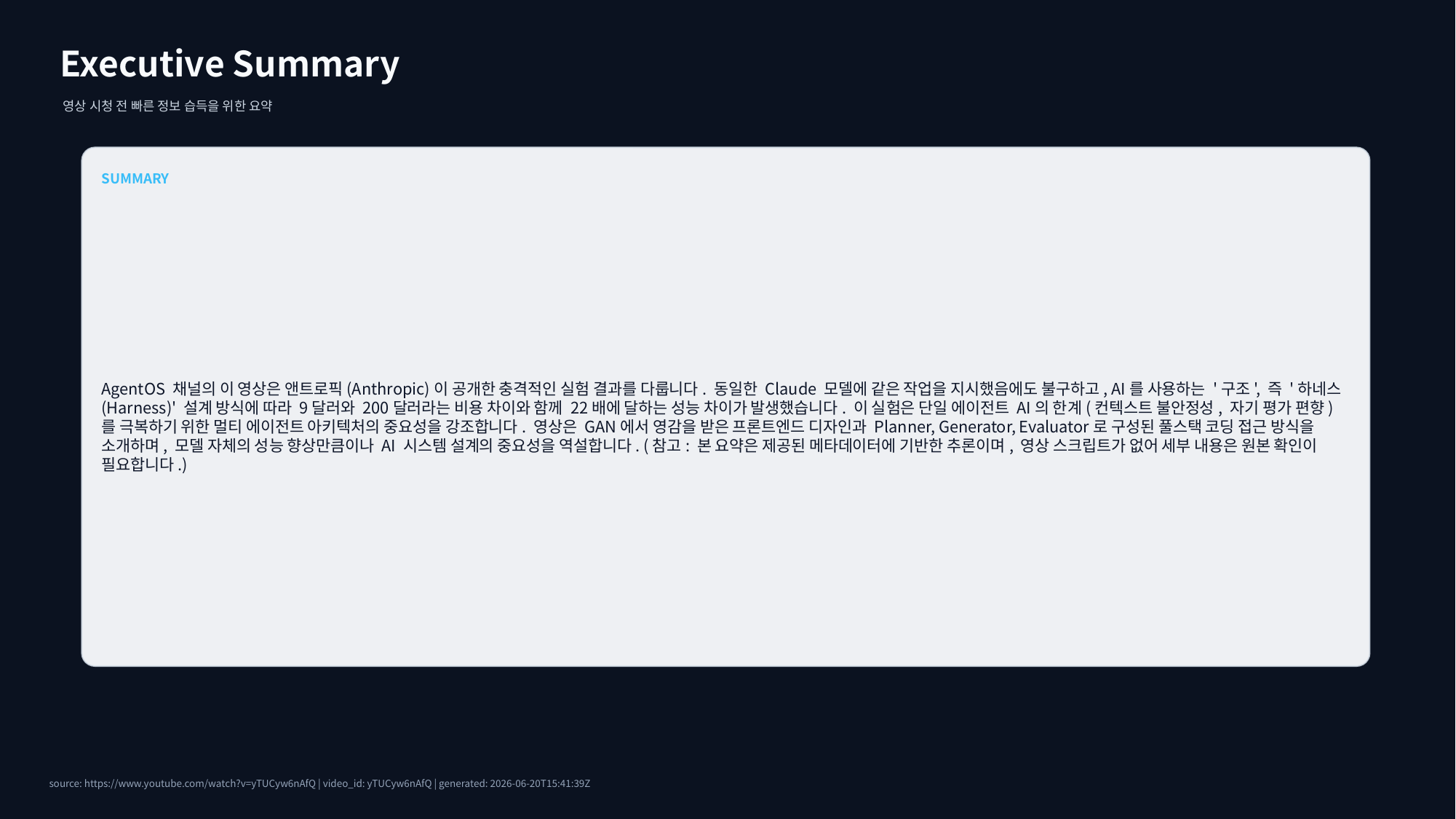

Executive Summary
영상 시청 전 빠른 정보 습득을 위한 요약

SUMMARY
AgentOS 채널의 이 영상은 앤트로픽(Anthropic)이 공개한 충격적인 실험 결과를 다룹니다. 동일한 Claude 모델에 같은 작업을 지시했음에도 불구하고, AI를 사용하는 '구조', 즉 '하네스(Harness)' 설계 방식에 따라 9달러와 200달러라는 비용 차이와 함께 22배에 달하는 성능 차이가 발생했습니다. 이 실험은 단일 에이전트 AI의 한계(컨텍스트 불안정성, 자기 평가 편향)를 극복하기 위한 멀티 에이전트 아키텍처의 중요성을 강조합니다. 영상은 GAN에서 영감을 받은 프론트엔드 디자인과 Planner, Generator, Evaluator로 구성된 풀스택 코딩 접근 방식을 소개하며, 모델 자체의 성능 향상만큼이나 AI 시스템 설계의 중요성을 역설합니다. (참고: 본 요약은 제공된 메타데이터에 기반한 추론이며, 영상 스크립트가 없어 세부 내용은 원본 확인이 필요합니다.)
source: https://www.youtube.com/watch?v=yTUCyw6nAfQ | video_id: yTUCyw6nAfQ | generated: 2026-06-20T15:41:39Z